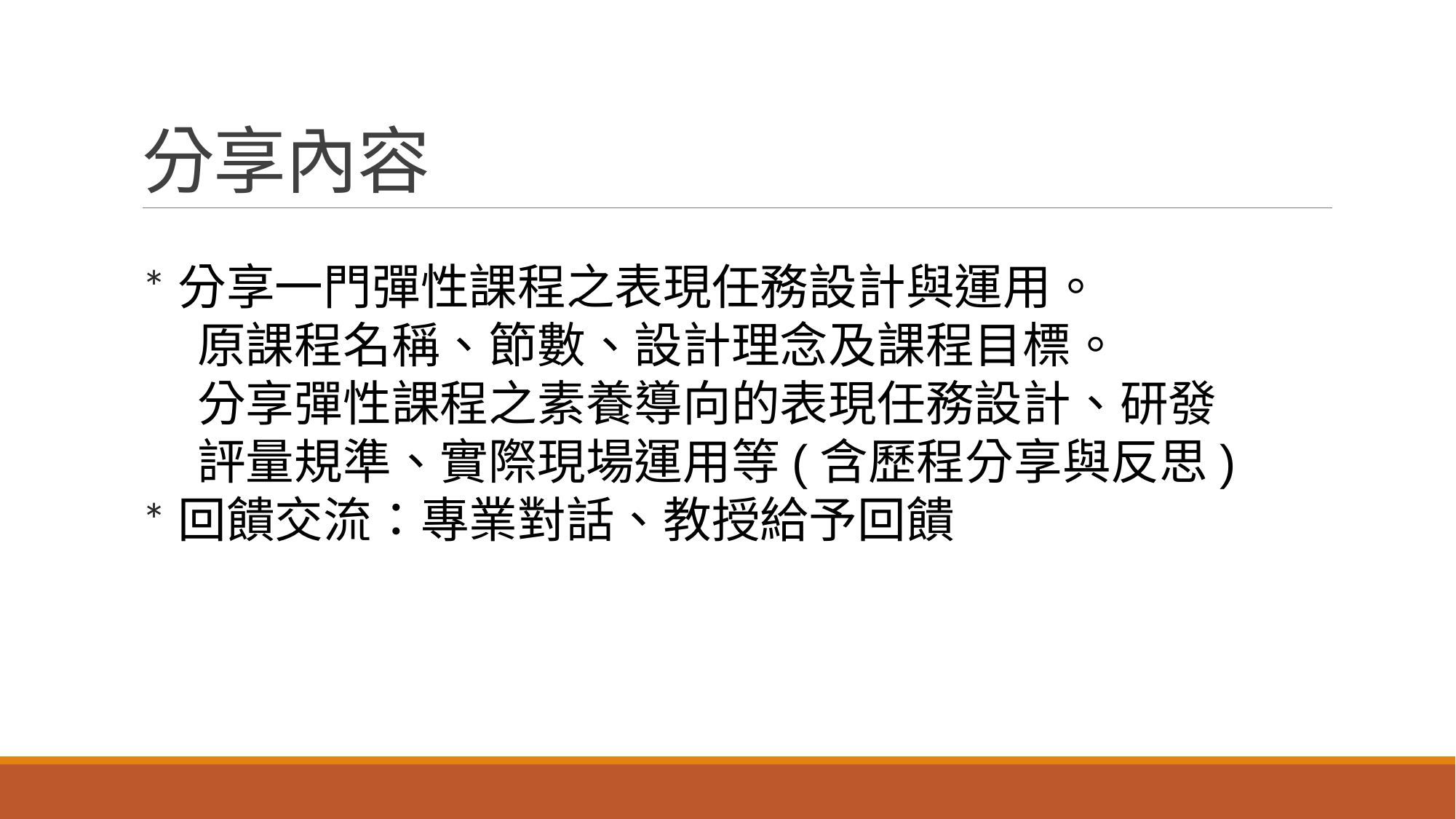

# 分享內容
*分享一門彈性課程之表現任務設計與運用。
    原課程名稱、節數、設計理念及課程目標。
    分享彈性課程之素養導向的表現任務設計、研發
    評量規準、實際現場運用等(含歷程分享與反思)
*回饋交流：專業對話、教授給予回饋